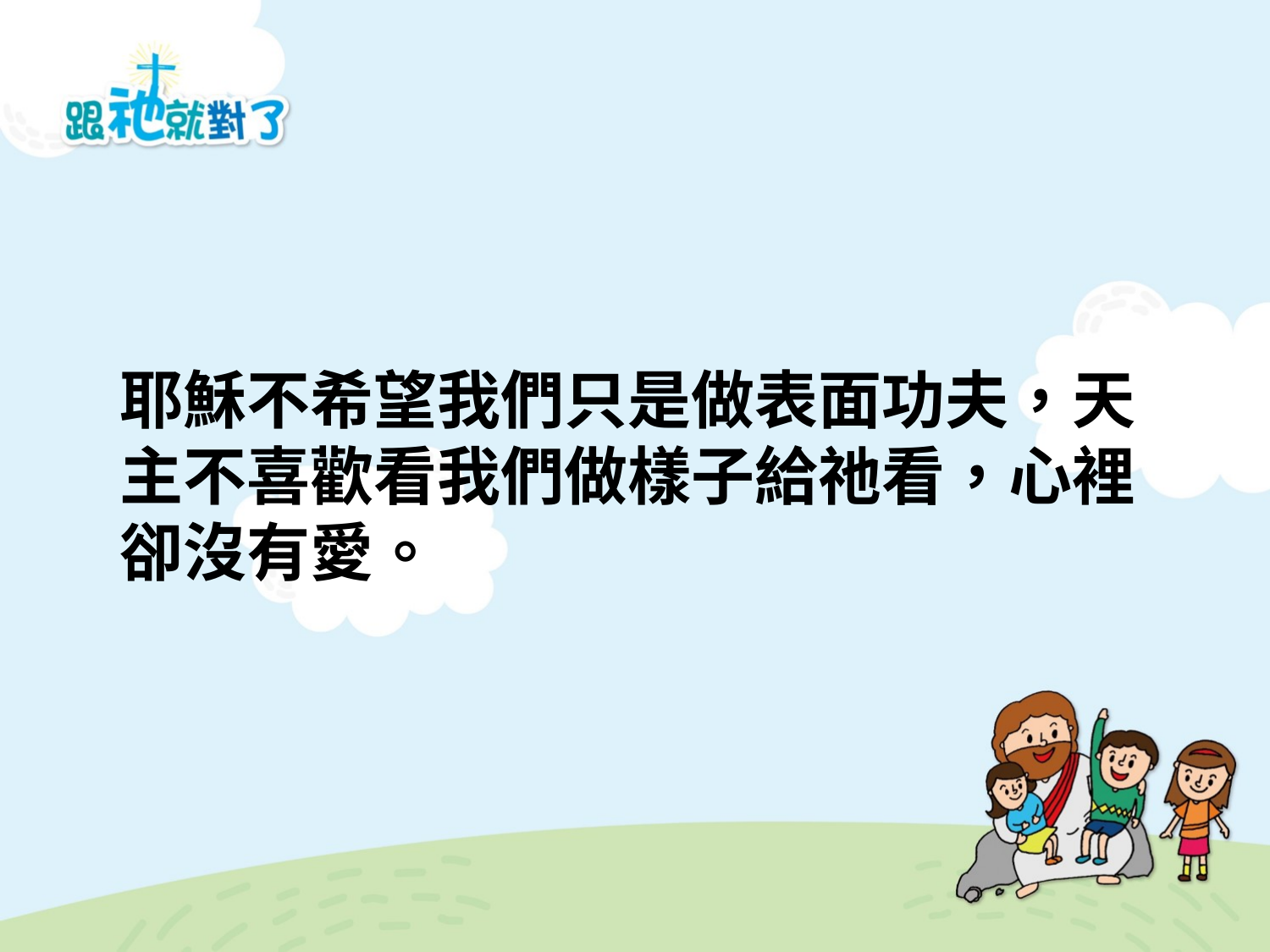

耶穌不希望我們只是做表面功夫，天主不喜歡看我們做樣子給祂看，心裡卻沒有愛。